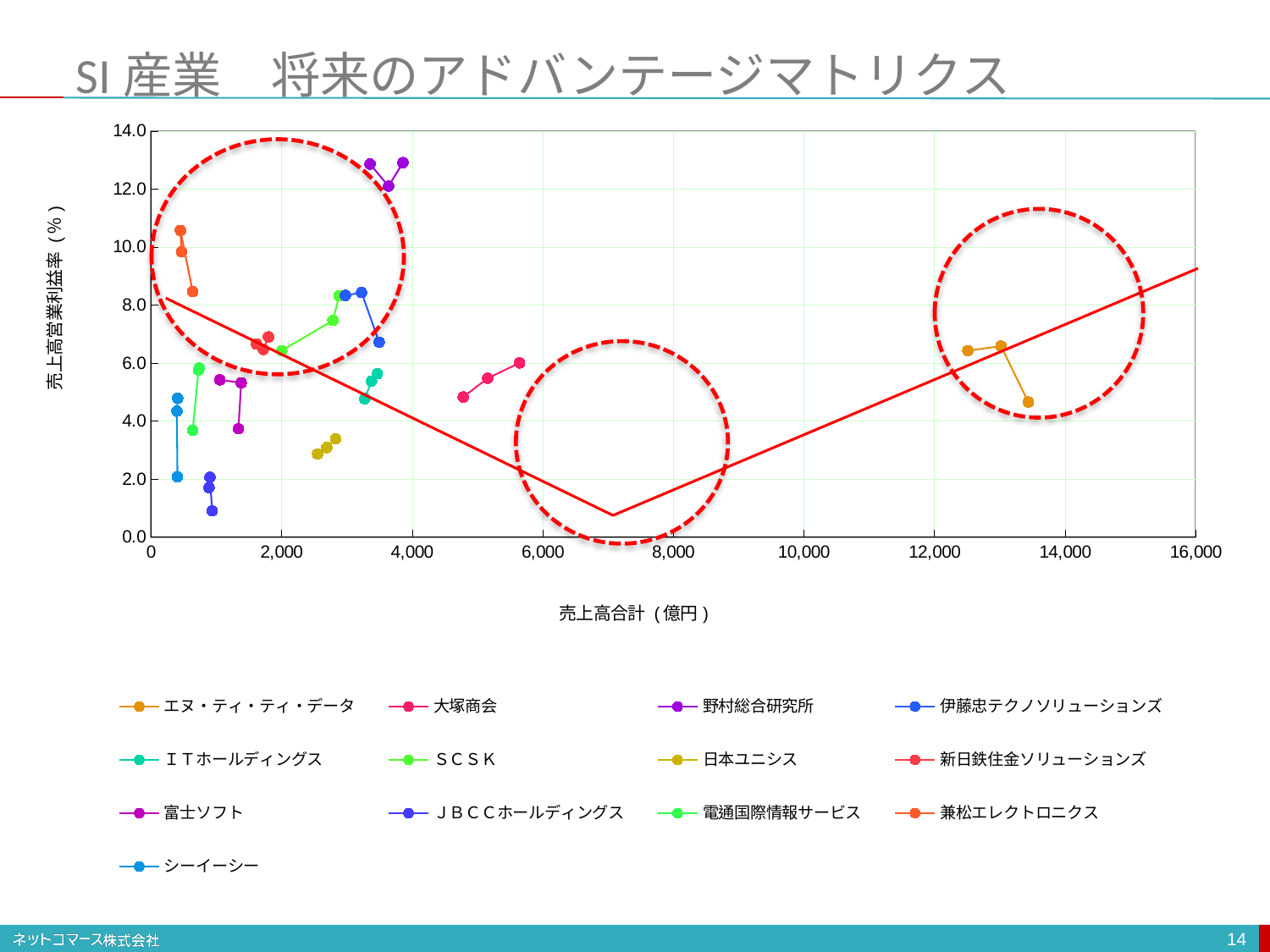

SI産業　将来のアドバンテージマトリクス

### Chart

| Category |  |  |  |  |  |  |  |  |  |  |  |  |  |
|---|---|---|---|---|---|---|---|---|---|---|---|---|---|

14